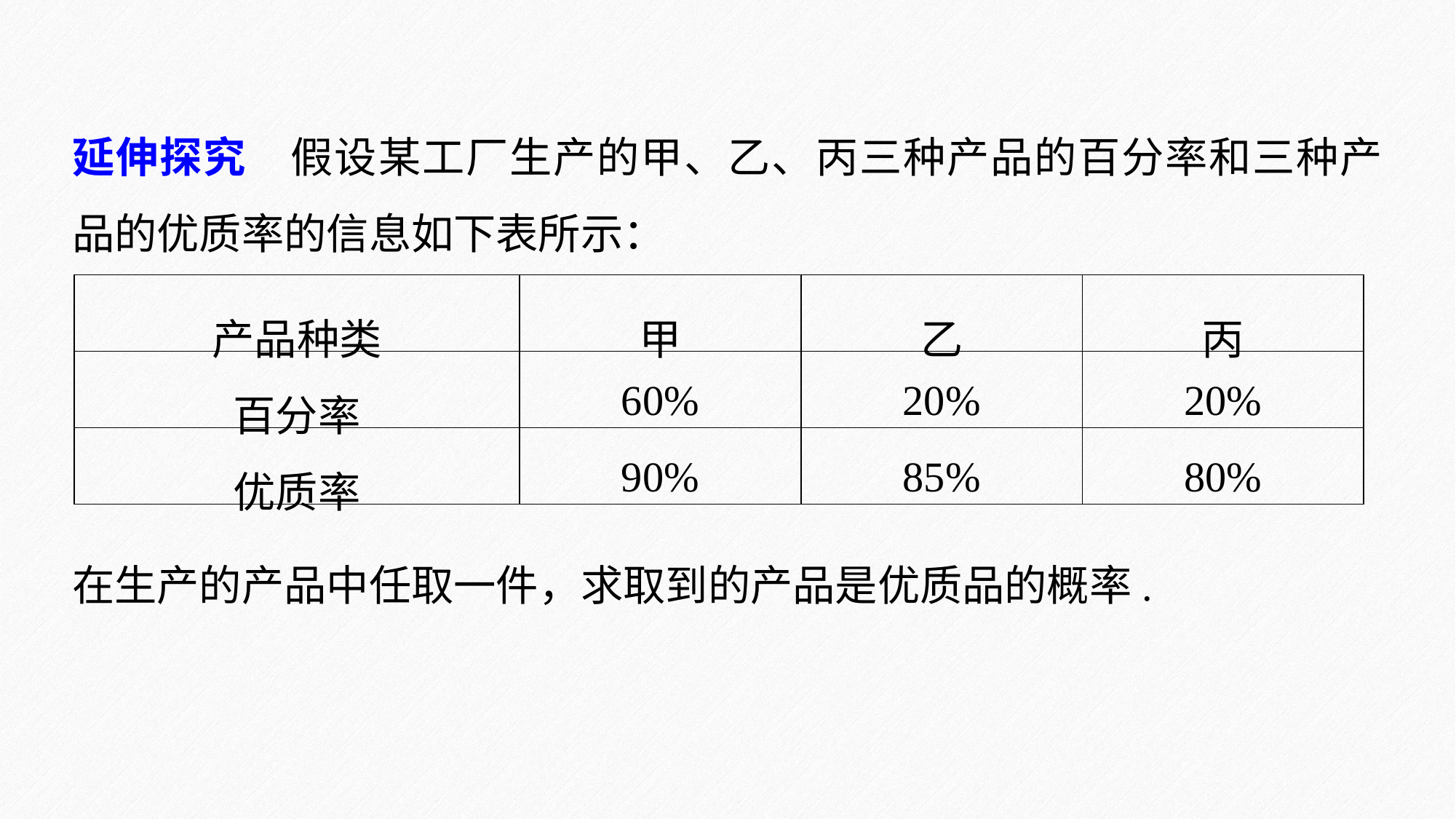

延伸探究　假设某工厂生产的甲、乙、丙三种产品的百分率和三种产品的优质率的信息如下表所示：
| 产品种类 | 甲 | 乙 | 丙 |
| --- | --- | --- | --- |
| 百分率 | 60% | 20% | 20% |
| 优质率 | 90% | 85% | 80% |
在生产的产品中任取一件，求取到的产品是优质品的概率.